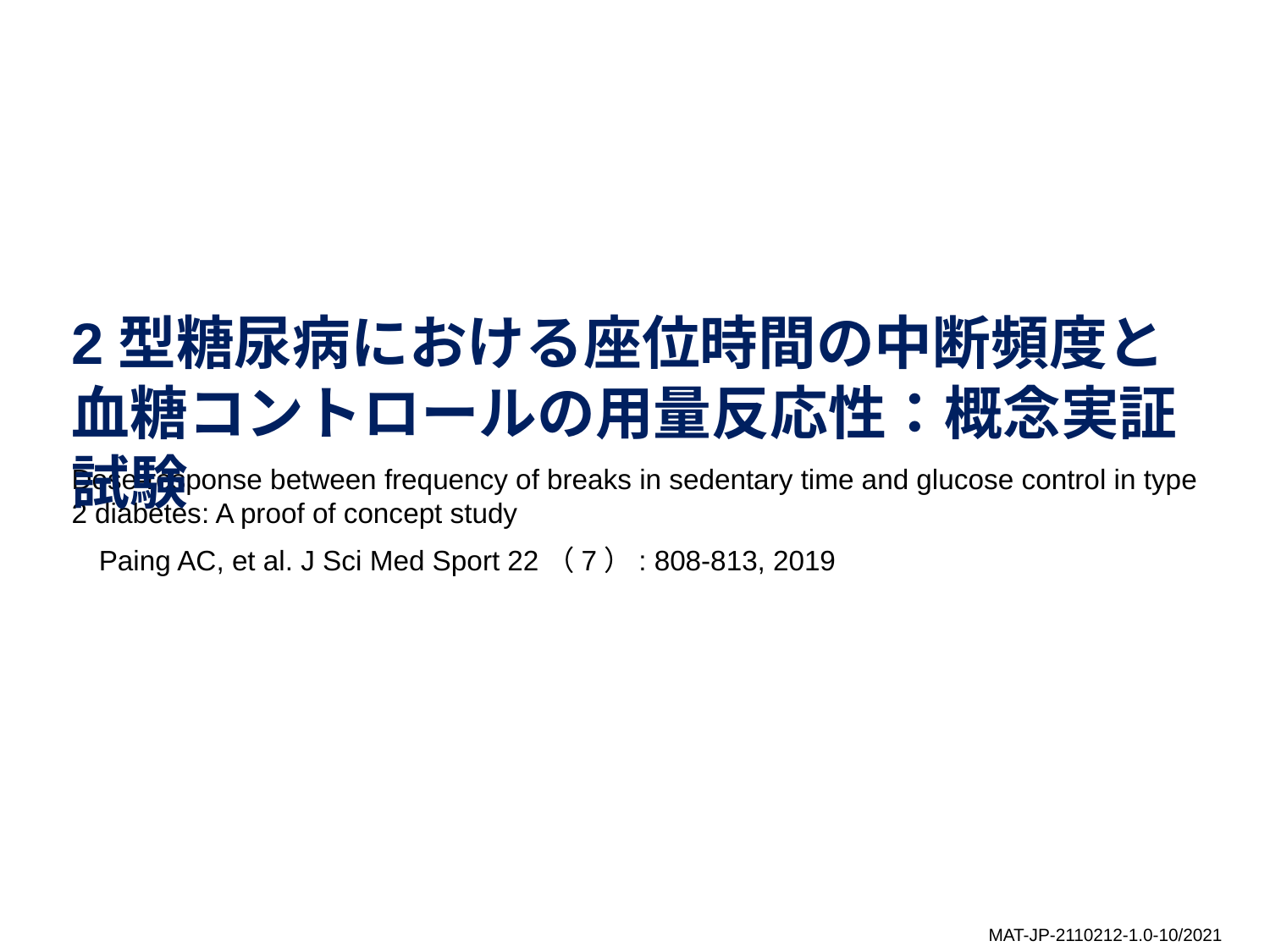

2型糖尿病における座位時間の中断頻度と
血糖コントロールの用量反応性：概念実証試験
Dose-response between frequency of breaks in sedentary time and glucose control in type 2 diabetes: A proof of concept study
Paing AC, et al. J Sci Med Sport 22（7）: 808-813, 2019
MAT-JP-2110212-1.0-10/2021